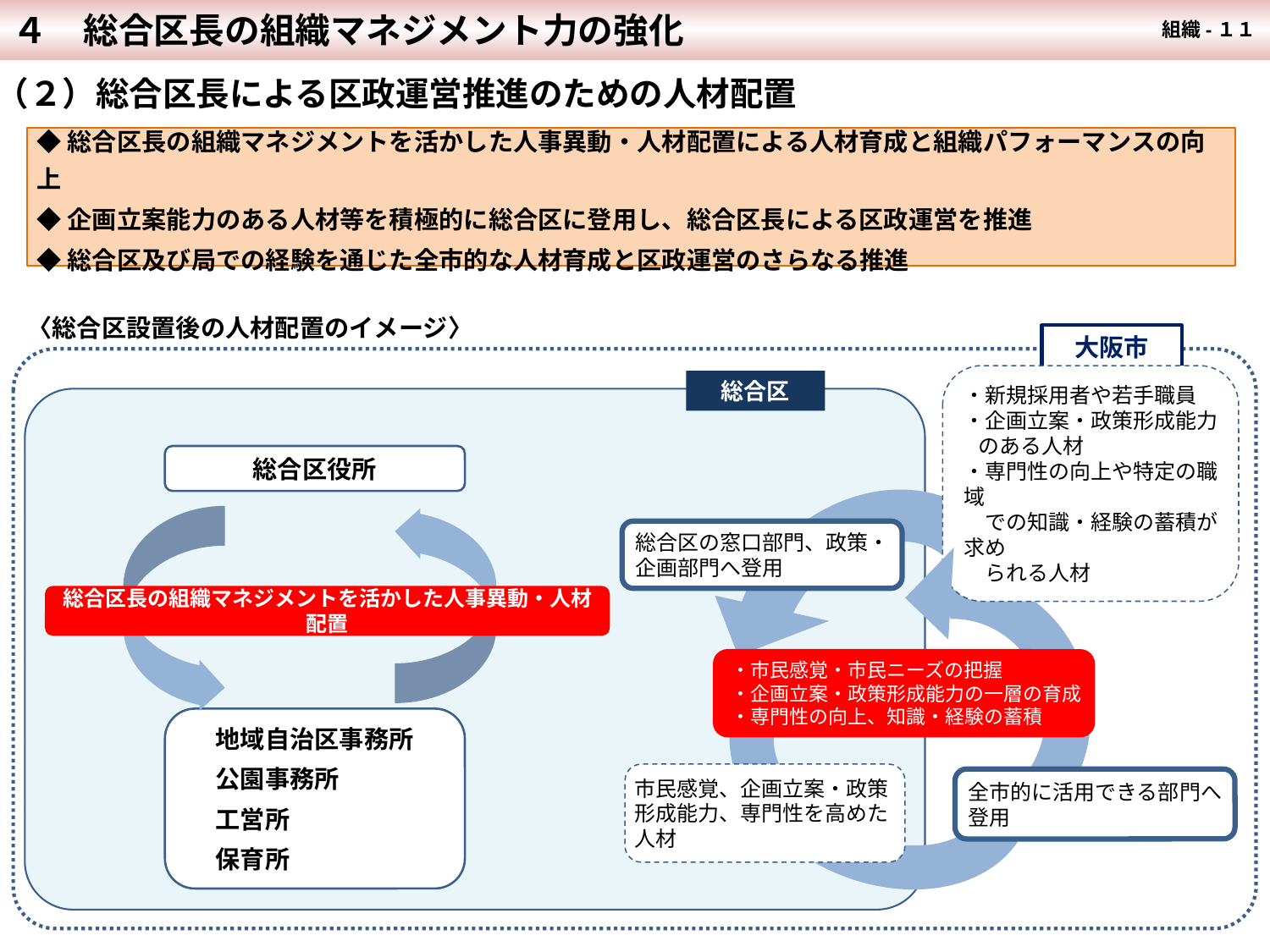

４　総合区長の組織マネジメント力の強化
 組織-１１
（２）総合区長による区政運営推進のための人材配置
◆総合区長の組織マネジメントを活かした人事異動・人材配置による人材育成と組織パフォーマンスの向上
◆企画立案能力のある人材等を積極的に総合区に登用し、総合区長による区政運営を推進
◆総合区及び局での経験を通じた全市的な人材育成と区政運営のさらなる推進
〈総合区設置後の人材配置のイメージ〉
大阪市

総合区

・新規採用者や若手職員
・企画立案・政策形成能力
  のある人材
・専門性の向上や特定の職域
　での知識・経験の蓄積が求め
　られる人材
総合区役所

総合区の窓口部門、政策・
企画部門へ登用

総合区長の組織マネジメントを活かした人事異動・人材配置

・市民感覚・市民ニーズの把握
・企画立案・政策形成能力の一層の育成
・専門性の向上、知識・経験の蓄積
地域自治区事務所
公園事務所
工営所
保育所
全市的に活用できる部門へ
登用
市民感覚、企画立案・政策形成能力、専門性を高めた人材